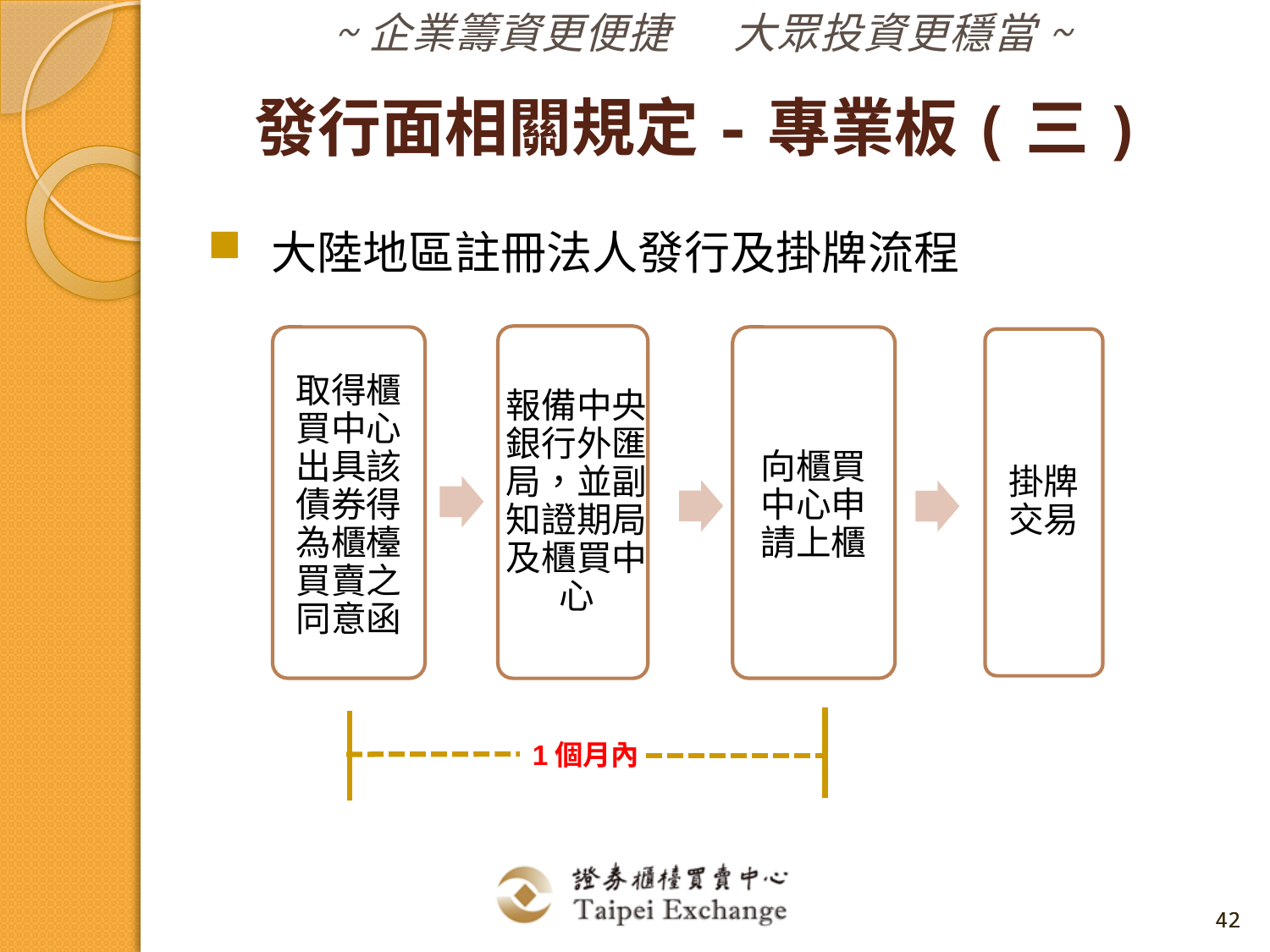

發行面相關規定-專業板(三)

大陸地區註冊法人發行及掛牌流程

報備中央銀行外匯局，並副知證期局及櫃買中心

取得櫃買中心出具該債券得為櫃檯買賣之同意函

向櫃買中心申請上櫃

掛牌交易

1個月內
42
42